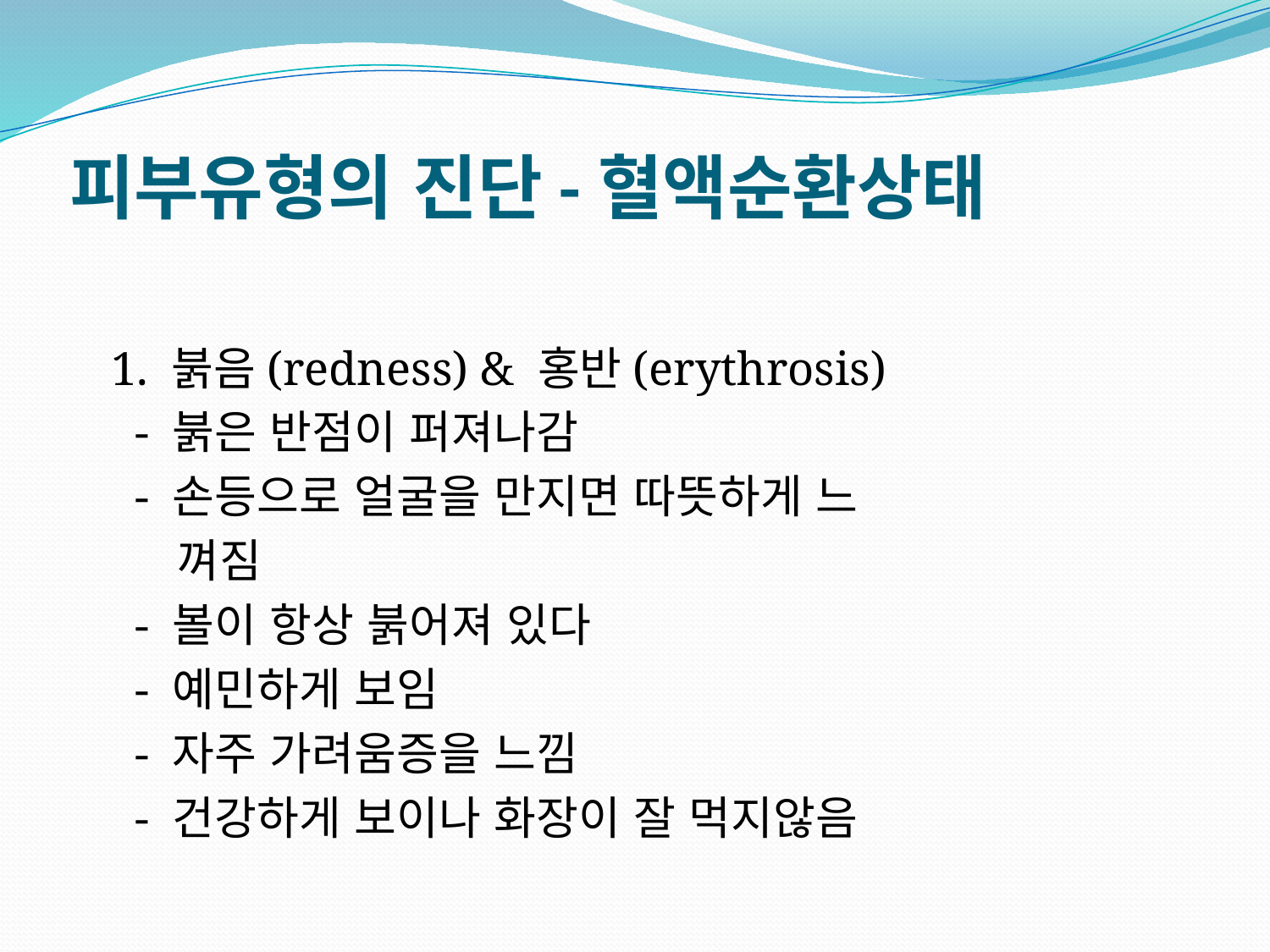

# 피부유형의 진단-혈액순환상태

   1. 붉음(redness) & 홍반(erythrosis)
     - 붉은 반점이 퍼져나감
     - 손등으로 얼굴을 만지면 따뜻하게 느
       껴짐
     - 볼이 항상 붉어져 있다
     - 예민하게 보임
     - 자주 가려움증을 느낌
     - 건강하게 보이나 화장이 잘 먹지않음